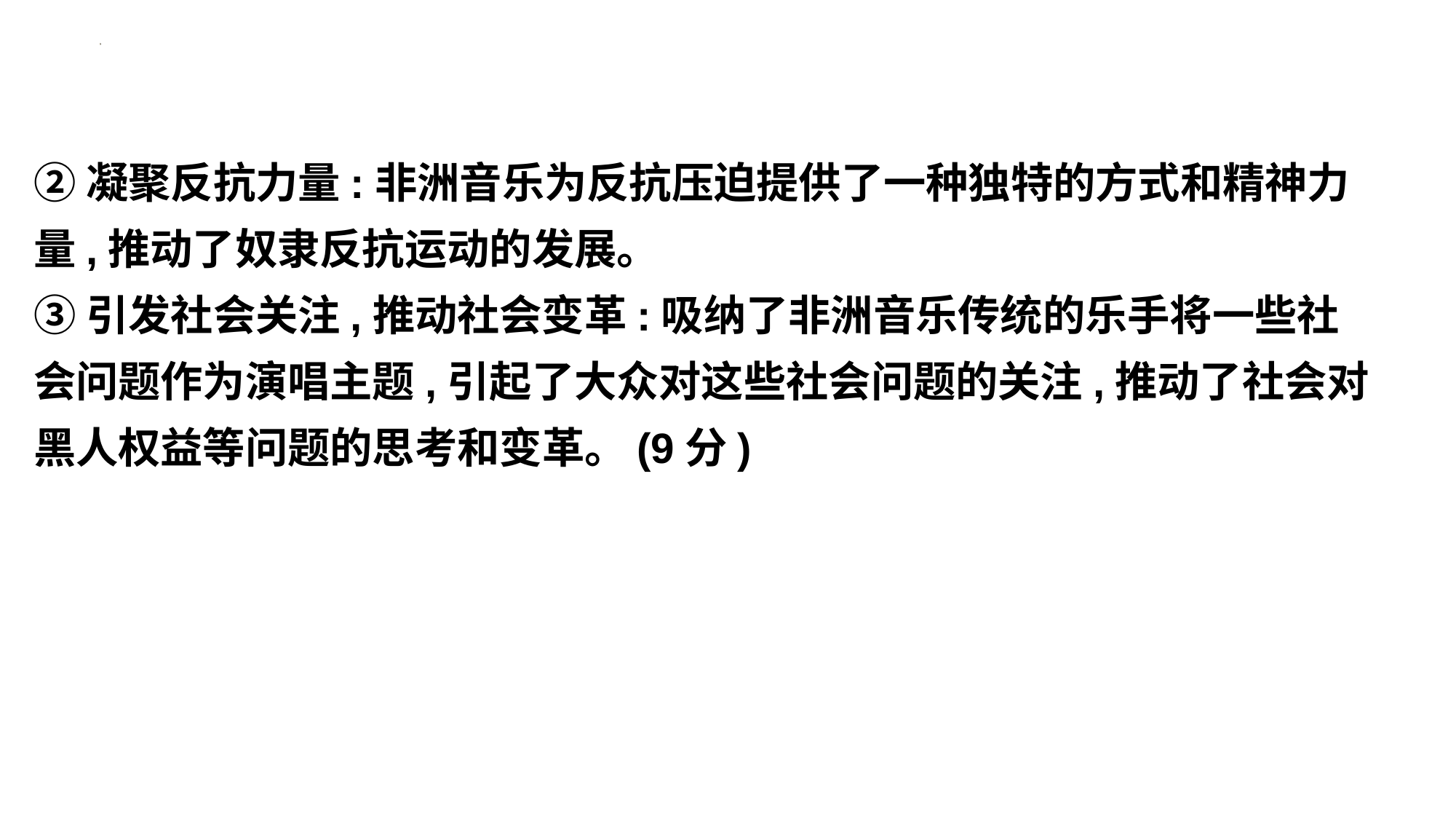

②凝聚反抗力量:非洲音乐为反抗压迫提供了一种独特的方式和精神力量,推动了奴隶反抗运动的发展。
③引发社会关注,推动社会变革:吸纳了非洲音乐传统的乐手将一些社会问题作为演唱主题,引起了大众对这些社会问题的关注,推动了社会对黑人权益等问题的思考和变革。(9分)